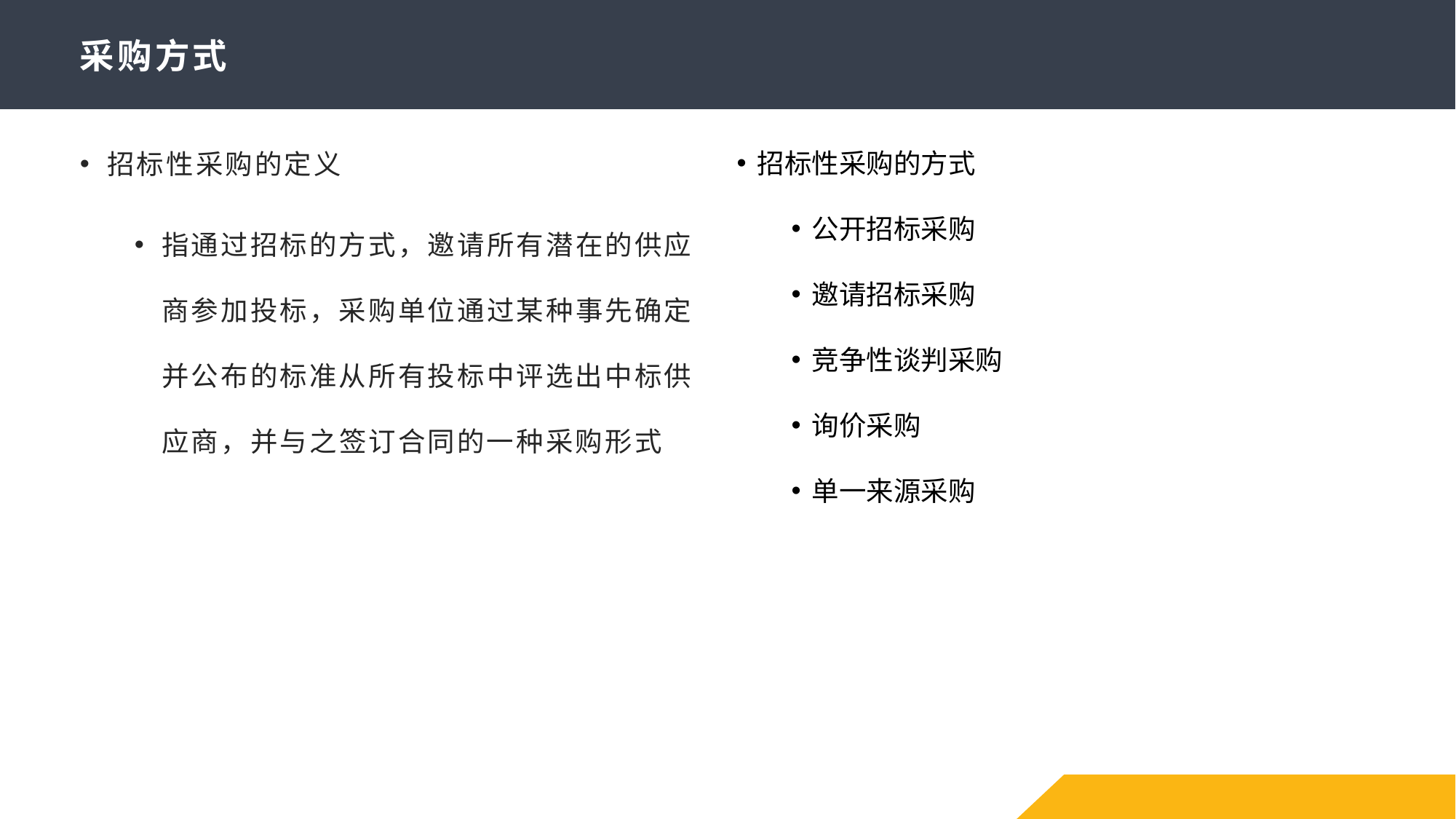

# 采购方式
招标性采购的定义
指通过招标的方式，邀请所有潜在的供应商参加投标，采购单位通过某种事先确定并公布的标准从所有投标中评选出中标供应商，并与之签订合同的一种采购形式
招标性采购的方式
公开招标采购
邀请招标采购
竞争性谈判采购
询价采购
单一来源采购